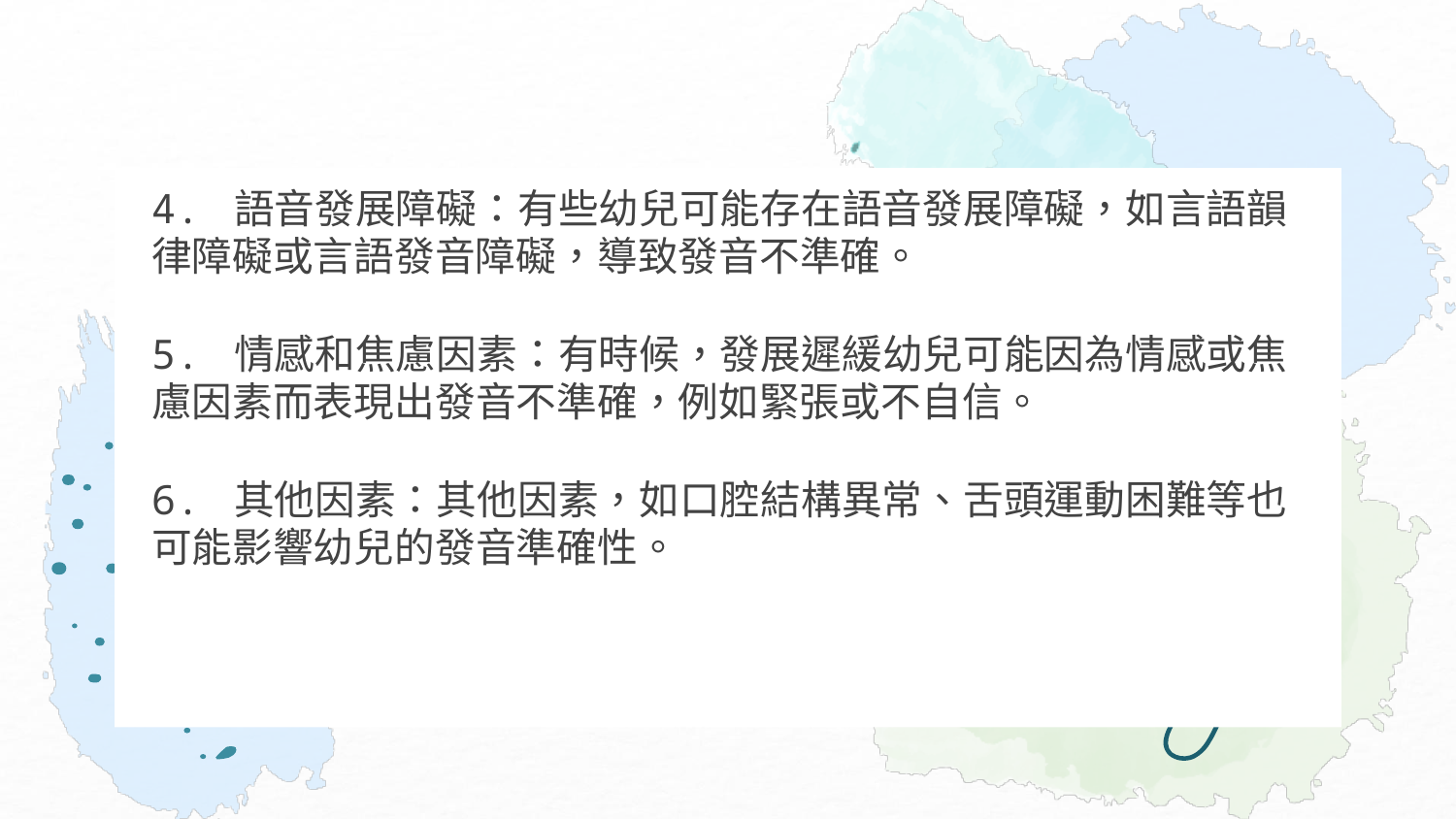

#
4. 語音發展障礙：有些幼兒可能存在語音發展障礙，如言語韻律障礙或言語發音障礙，導致發音不準確。

5. 情感和焦慮因素：有時候，發展遲緩幼兒可能因為情感或焦慮因素而表現出發音不準確，例如緊張或不自信。

6. 其他因素：其他因素，如口腔結構異常、舌頭運動困難等也可能影響幼兒的發音準確性。